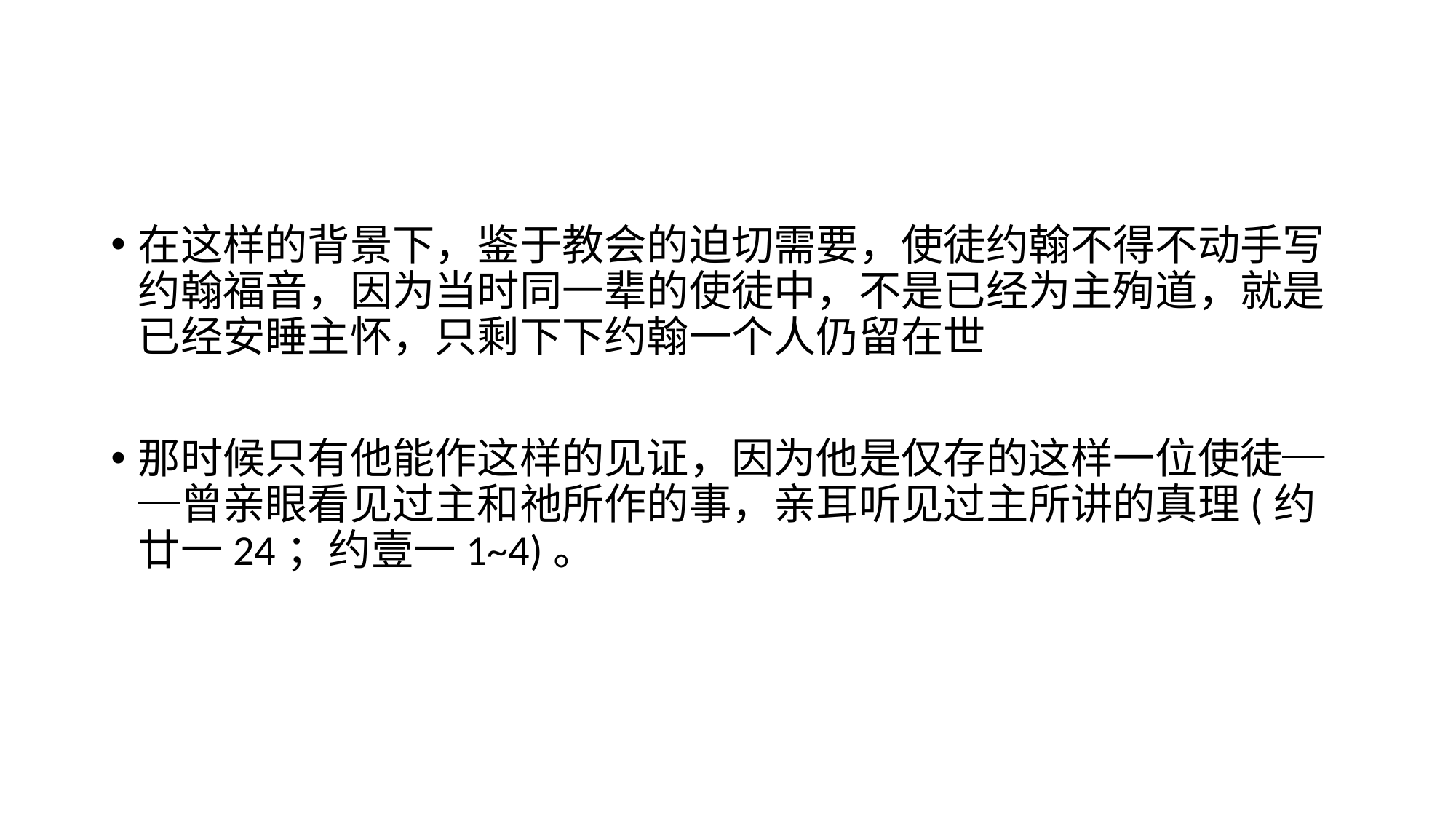

#
在这样的背景下，鉴于教会的迫切需要，使徒约翰不得不动手写约翰福音，因为当时同一辈的使徒中，不是已经为主殉道，就是已经安睡主怀，只剩下下约翰一个人仍留在世

那时候只有他能作这样的见证，因为他是仅存的这样一位使徒──曾亲眼看见过主和祂所作的事，亲耳听见过主所讲的真理(约廿一24；约壹一1~4)。